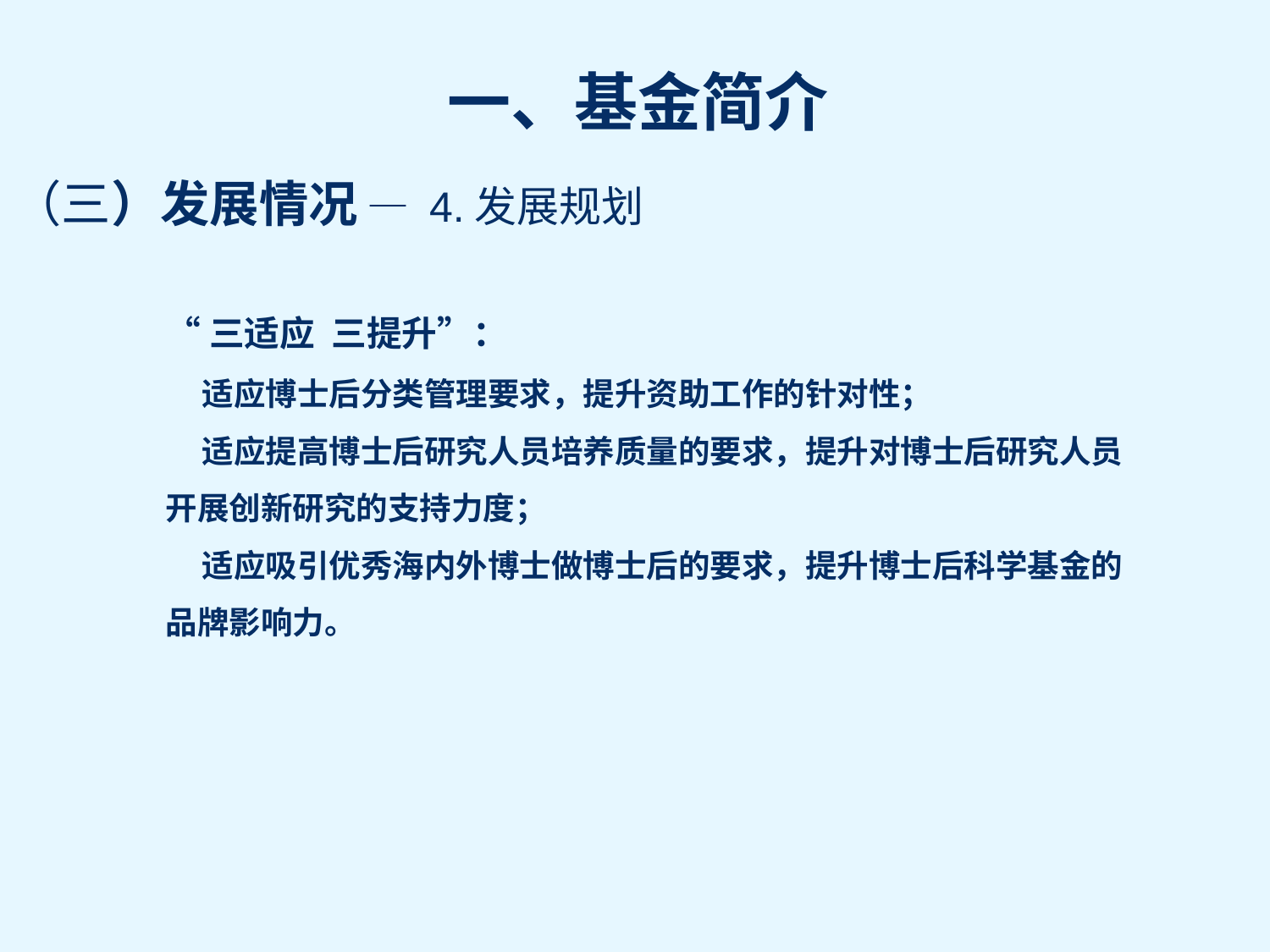

（三）发展情况 — 4.发展规划

“三适应  三提升”：
    适应博士后分类管理要求，提升资助工作的针对性；
    适应提高博士后研究人员培养质量的要求，提升对博士后研究人员开展创新研究的支持力度；
    适应吸引优秀海内外博士做博士后的要求，提升博士后科学基金的品牌影响力。